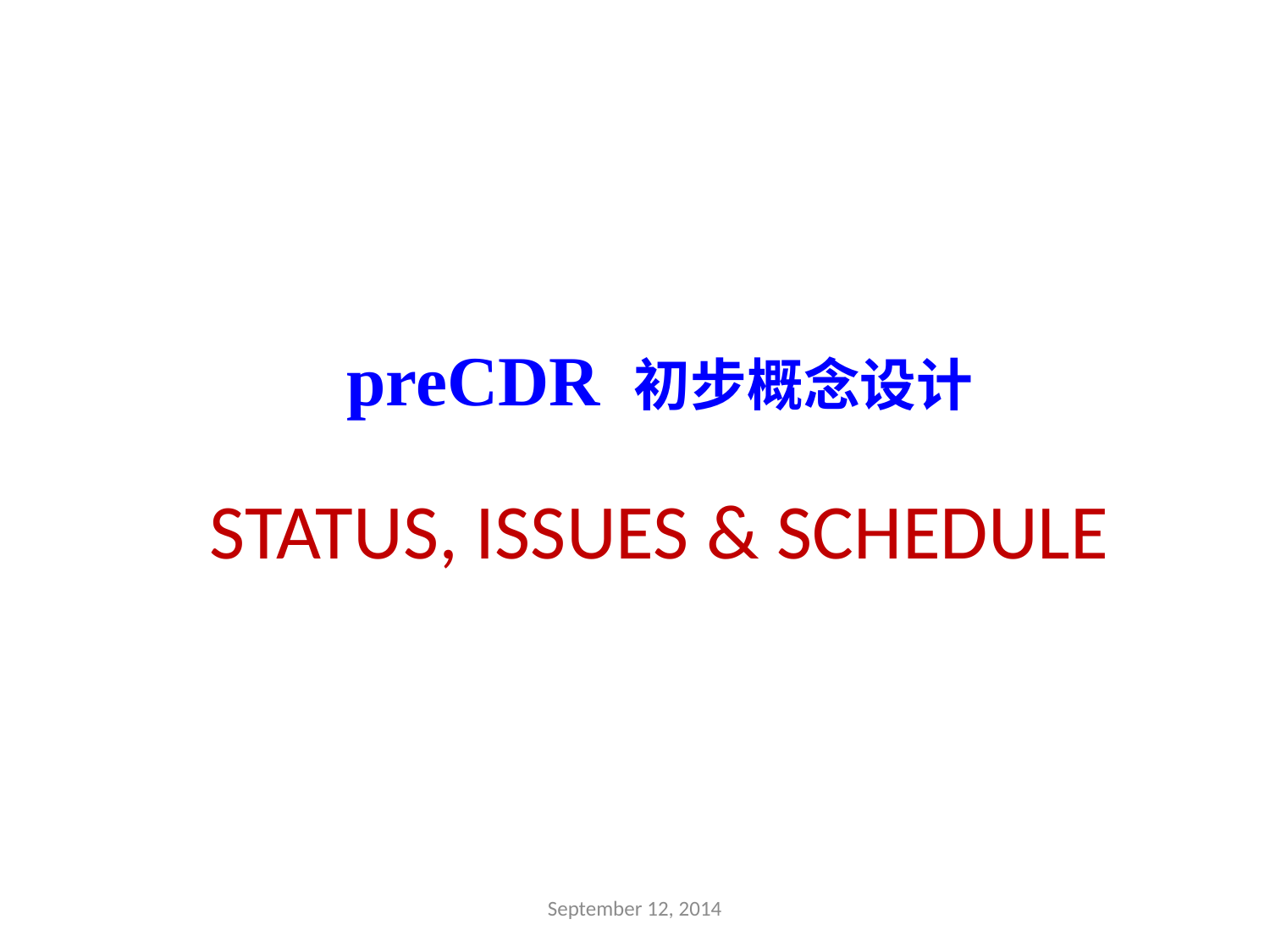

preCDR 初步概念设计
STATUS, ISSUES & SCHEDULE
September 12, 2014